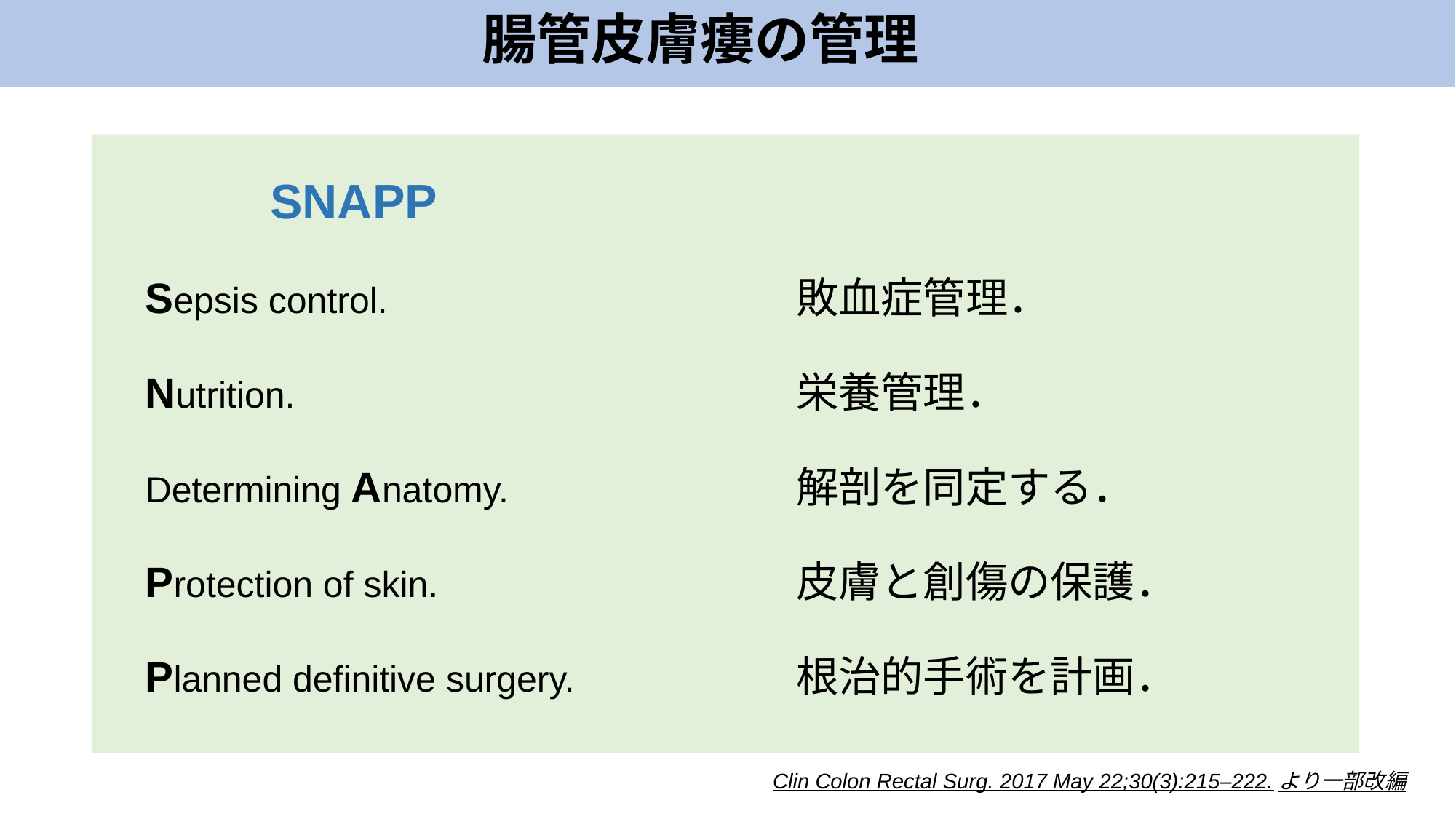

腸管皮膚瘻の管理

SNAPP
Sepsis control.

Nutrition.

Determining Anatomy.

Protection of skin.

Planned definitive surgery.

敗血症管理．

栄養管理．

解剖を同定する．

皮膚と創傷の保護．

根治的手術を計画．
Clin Colon Rectal Surg. 2017 May 22;30(3):215–222.より一部改編